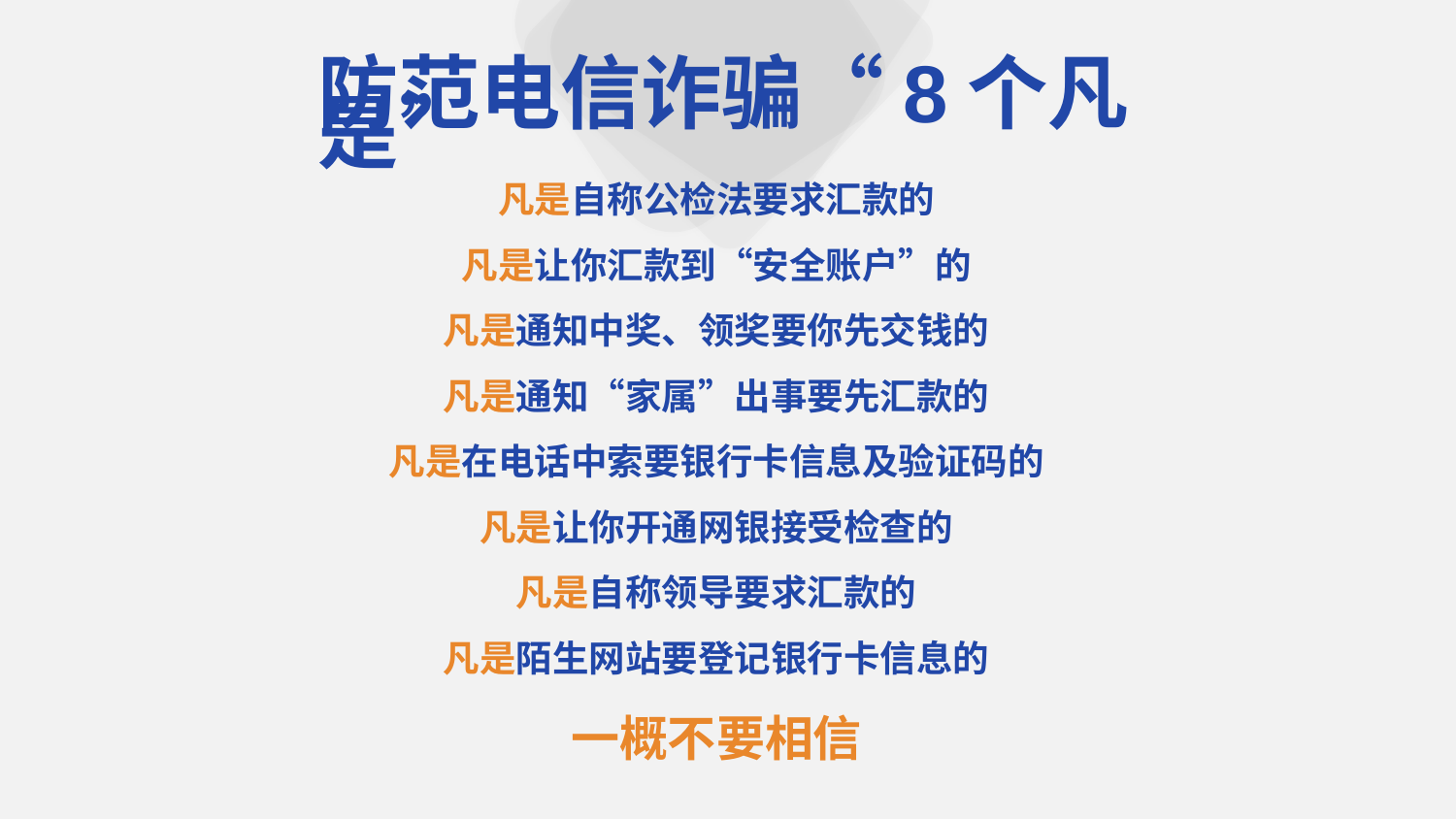

防范电信诈骗“8个凡是”
凡是自称公检法要求汇款的
凡是让你汇款到“安全账户”的
凡是通知中奖、领奖要你先交钱的
凡是通知“家属”出事要先汇款的
凡是在电话中索要银行卡信息及验证码的
凡是让你开通网银接受检查的
凡是自称领导要求汇款的
凡是陌生网站要登记银行卡信息的
一概不要相信